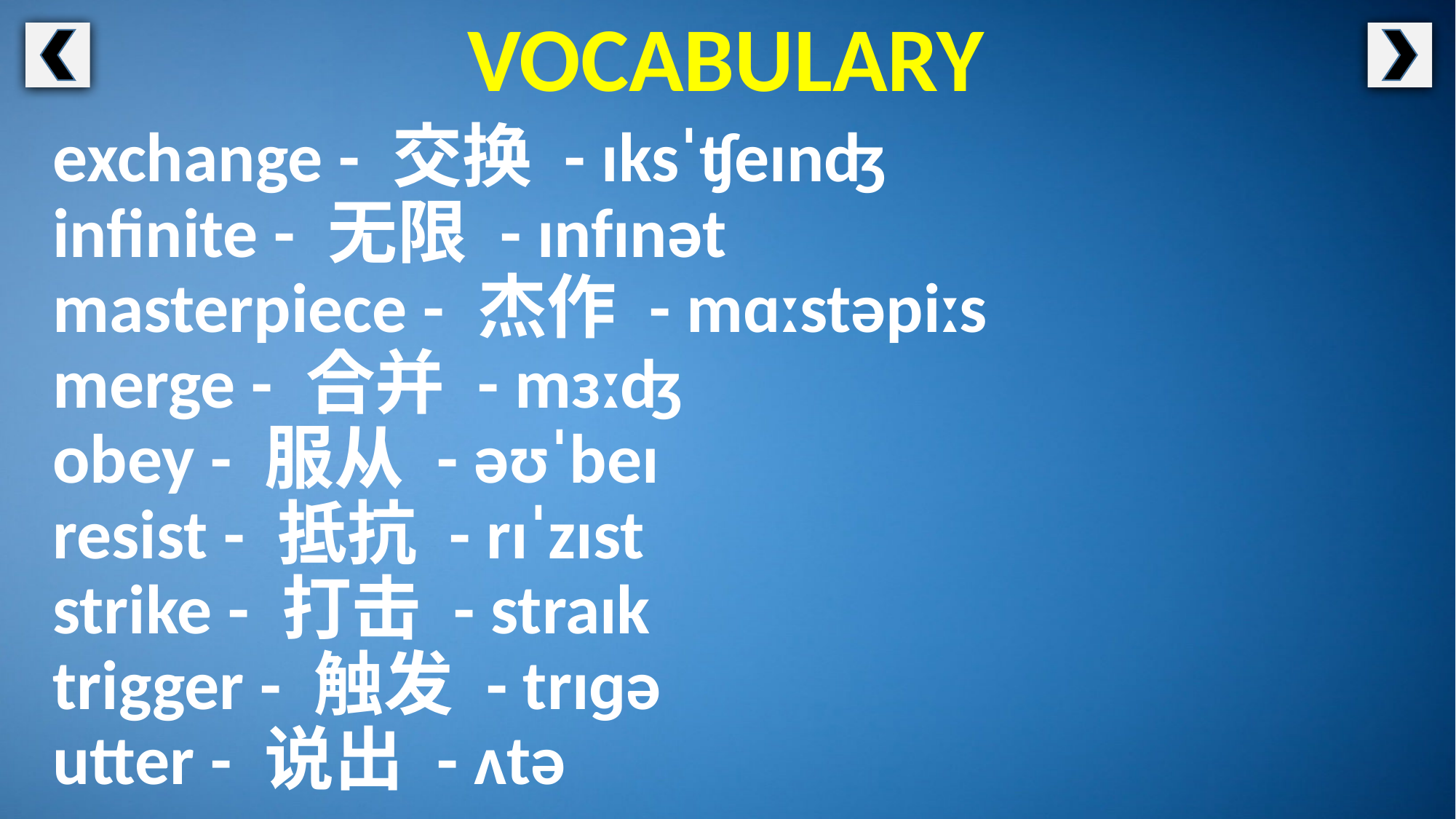

VOCABULARY
exchange - 交换 - ɪksˈʧeɪnʤ
infinite - 无限 - ɪnfɪnət
masterpiece - 杰作 - mɑːstəpiːs
merge - 合并 - mɜːʤ
obey - 服从 - əʊˈbeɪ
resist - 抵抗 - rɪˈzɪst
strike - 打击 - straɪk
trigger - 触发 - trɪɡə
utter - 说出 - ʌtə